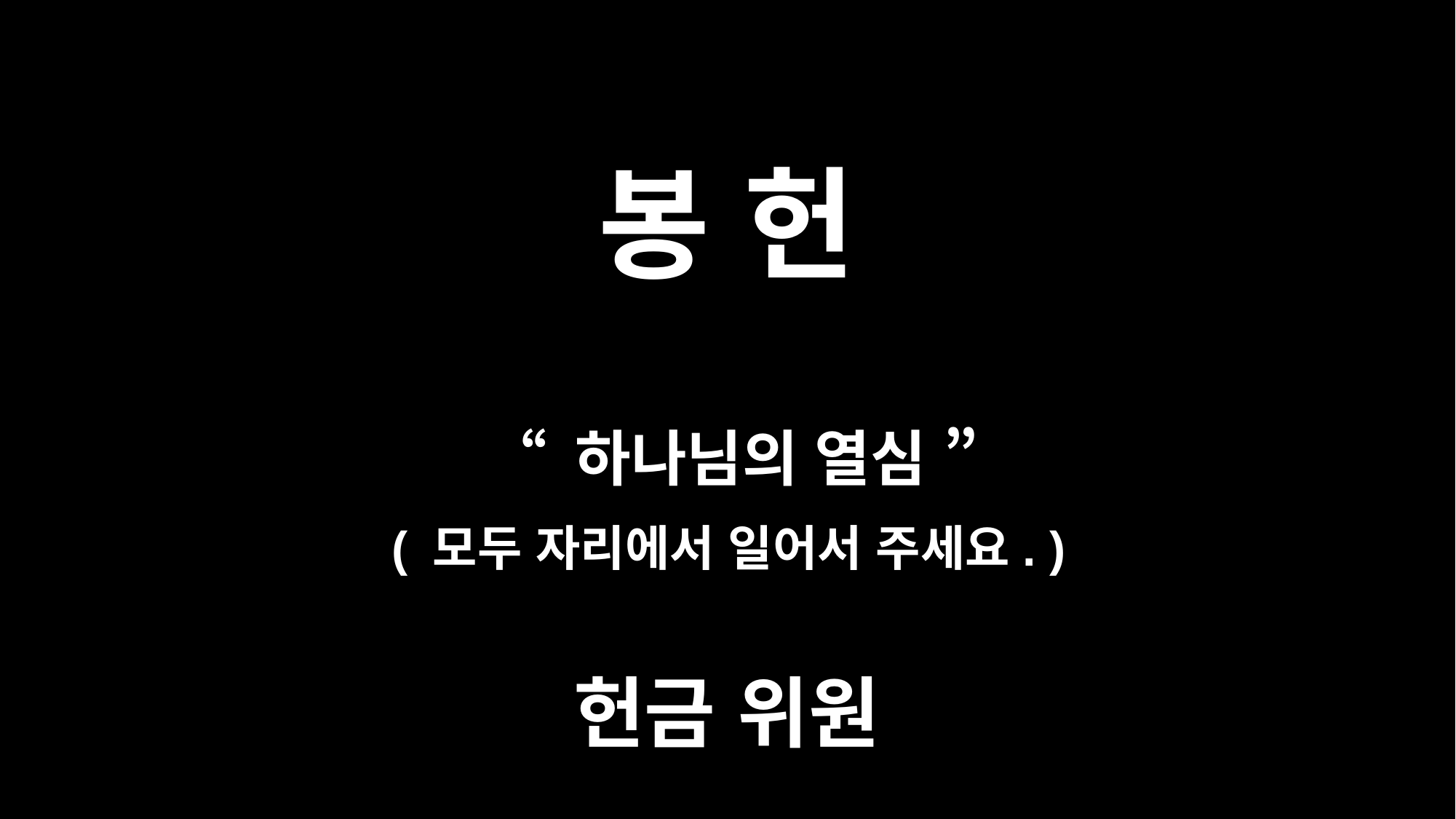

# 봉 헌
“ 하나님의 열심 ”
헌금 위원